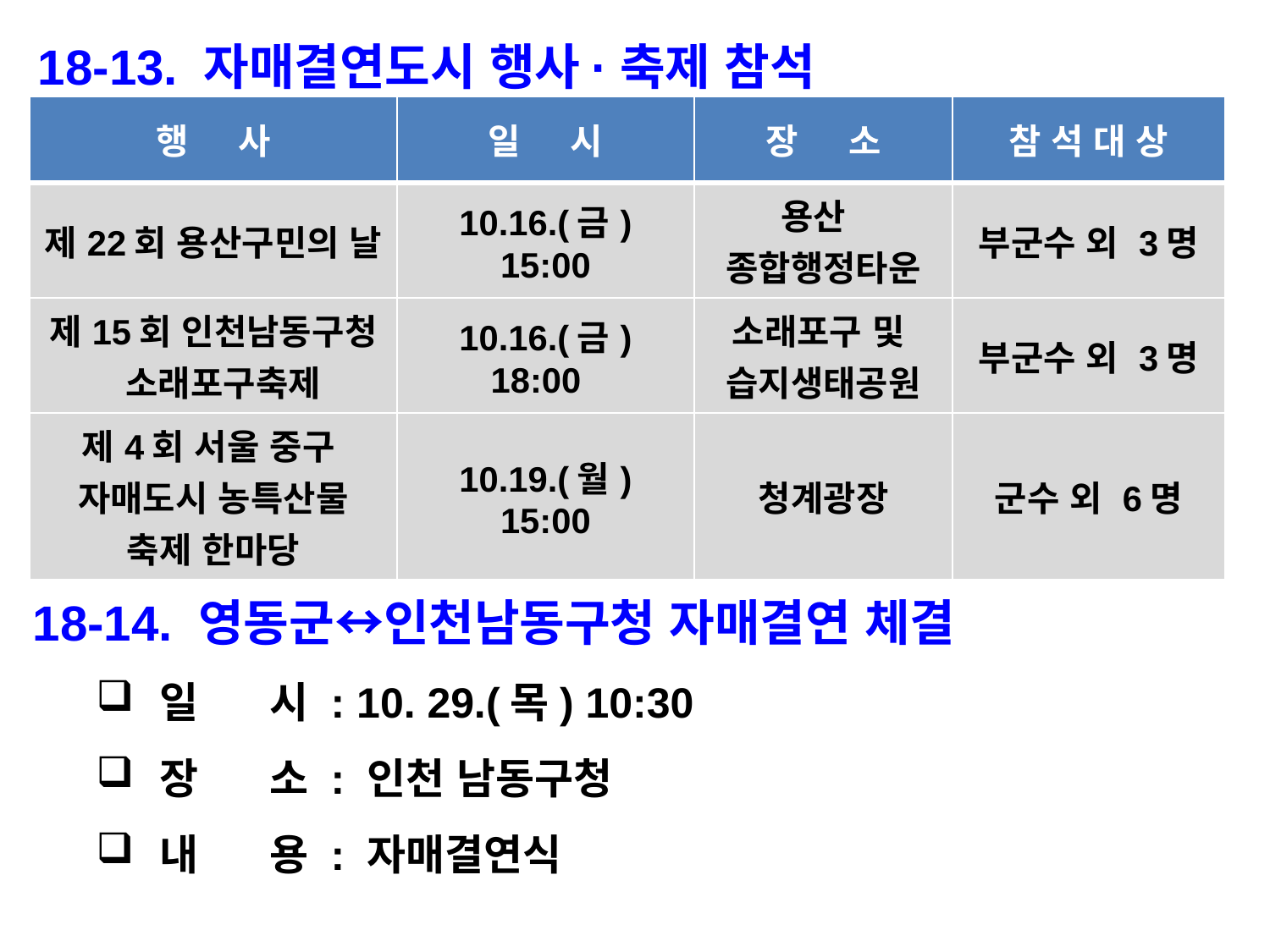

18-13. 자매결연도시 행사·축제 참석

| 행 사 | 일 시 | 장 소 | 참 석 대 상 |
| --- | --- | --- | --- |
| 제22회 용산구민의 날 | 10.16.(금) 15:00 | 용산 종합행정타운 | 부군수 외 3명 |
| 제15회 인천남동구청 소래포구축제 | 10.16.(금) 18:00 | 소래포구 및 습지생태공원 | 부군수 외 3명 |
| 제4회 서울 중구 자매도시 농특산물 축제 한마당 | 10.19.(월) 15:00 | 청계광장 | 군수 외 6명 |
18-14. 영동군↔인천남동구청 자매결연 체결
일      시 : 10. 29.(목) 10:30
장      소 : 인천 남동구청
내      용 : 자매결연식